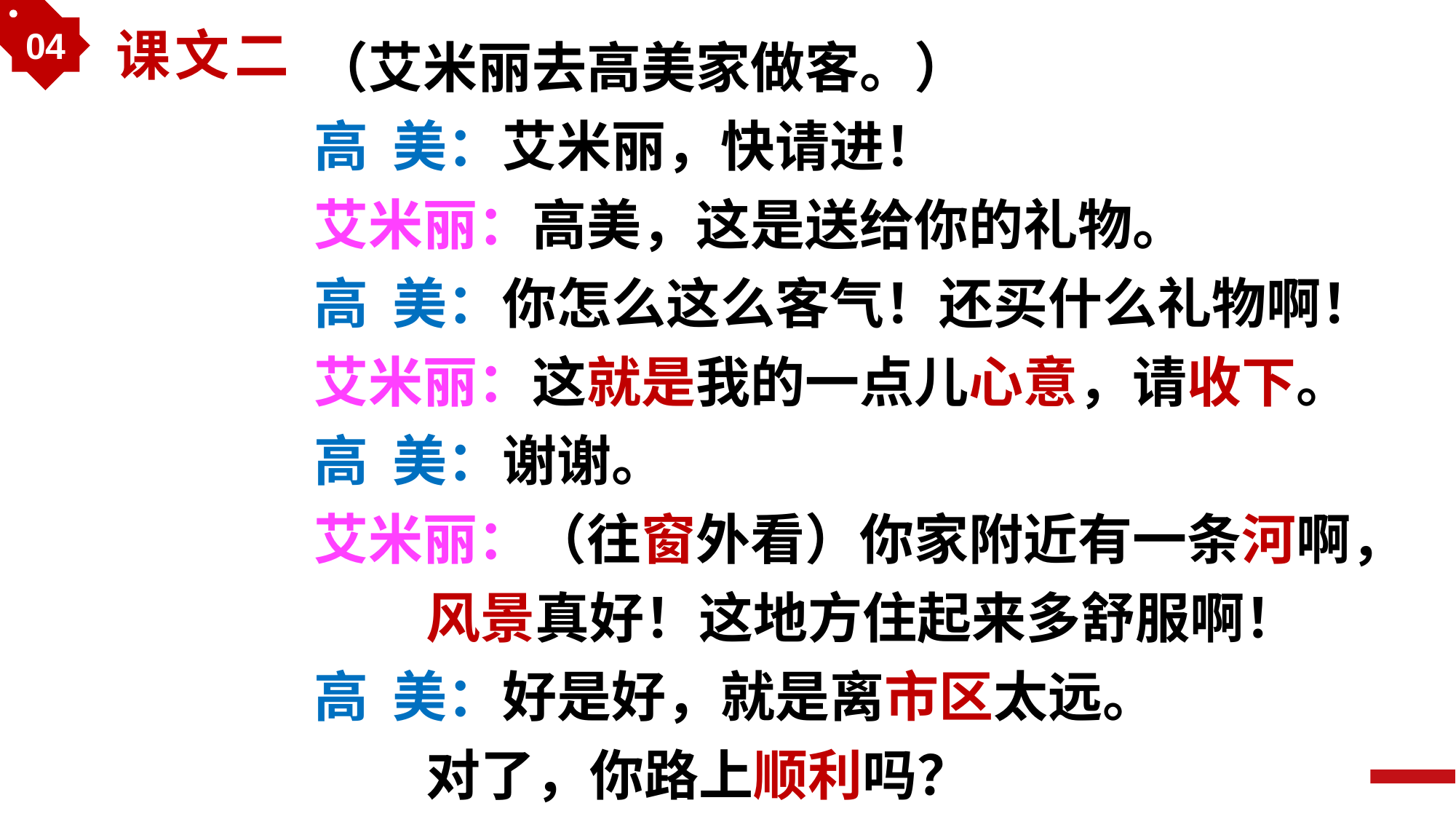

04
（艾米丽去高美家做客。）
高  美：艾米丽，快请进！
艾米丽：高美，这是送给你的礼物。
高  美：你怎么这么客气！还买什么礼物啊！
艾米丽：这就是我的一点儿心意，请收下。
高  美：谢谢。
艾米丽：（往窗外看）你家附近有一条河啊，
        风景真好！这地方住起来多舒服啊！
高  美：好是好，就是离市区太远。
        对了，你路上顺利吗？
课文二